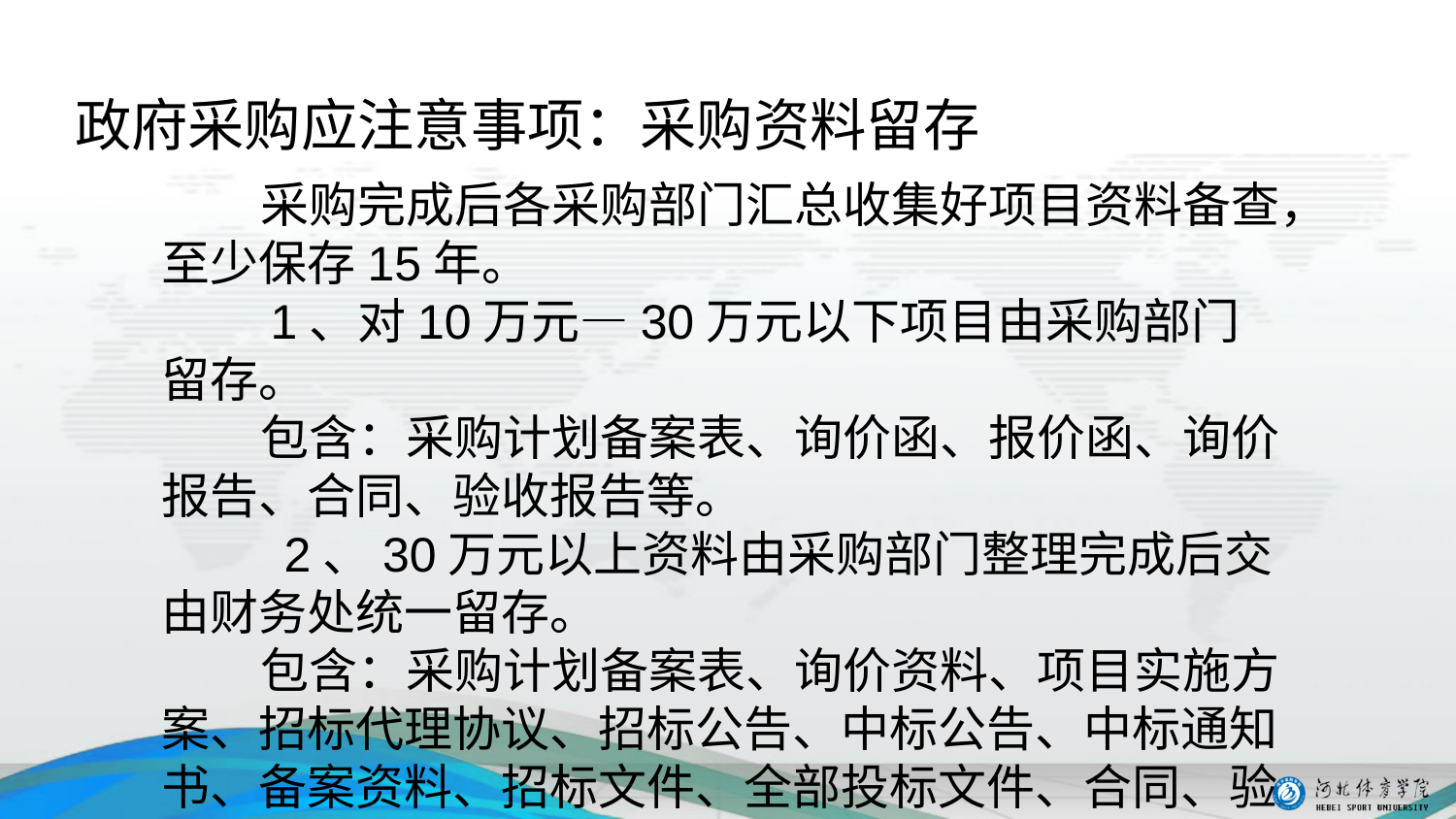

政府采购应注意事项：采购资料留存
        采购完成后各采购部门汇总收集好项目资料备查，至少保存15年。
        1、对10万元—30万元以下项目由采购部门留存。
        包含：采购计划备案表、询价函、报价函、询价报告、合同、验收报告等。
         2、30万元以上资料由采购部门整理完成后交由财务处统一留存。
        包含：采购计划备案表、询价资料、项目实施方案、招标代理协议、招标公告、中标公告、中标通知书、备案资料、招标文件、全部投标文件、合同、验收报告等。